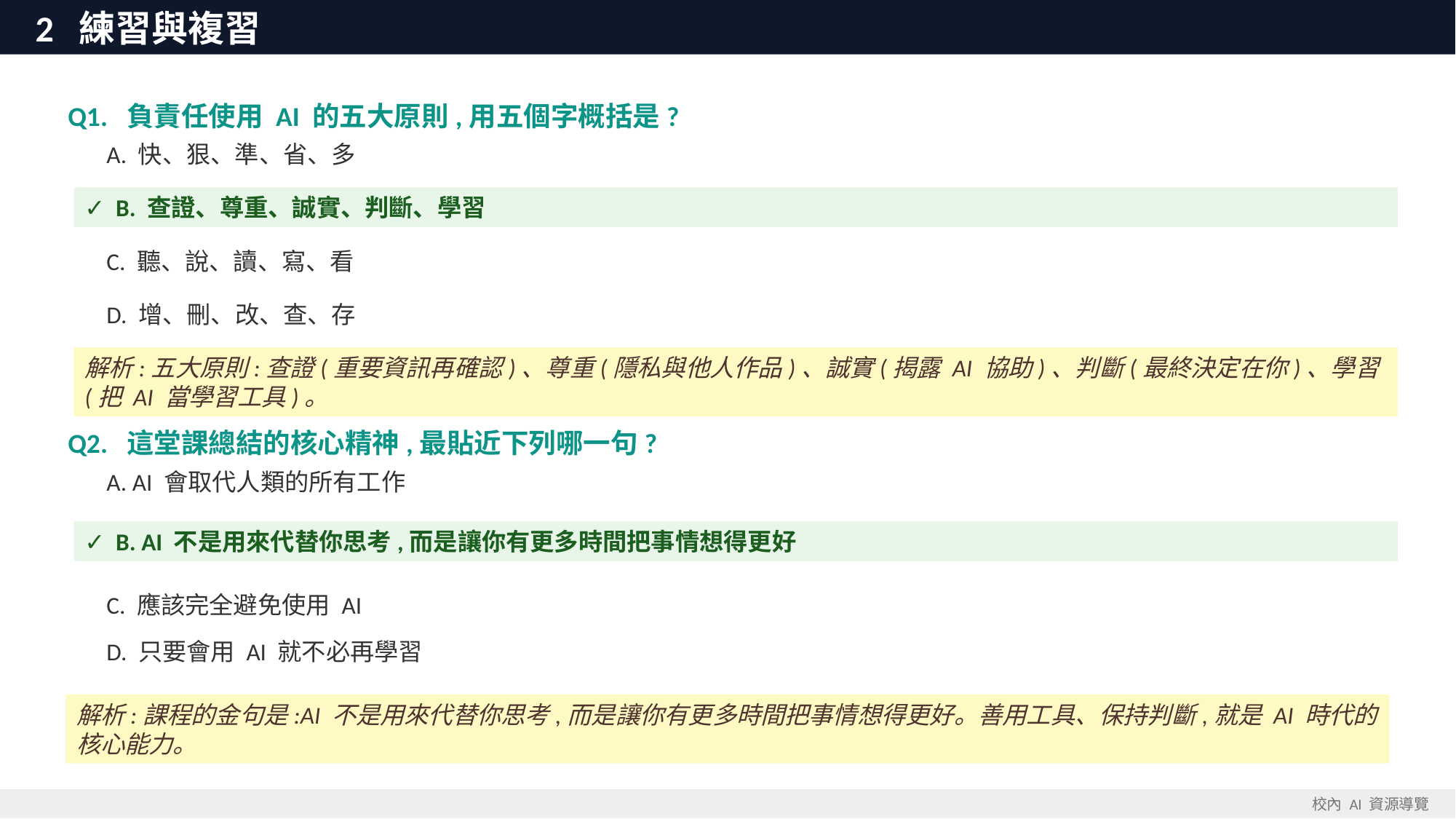

2  練習與複習
Q1.  負責任使用 AI 的五大原則,用五個字概括是?
    A. 快、狠、準、省、多
✓  B. 查證、尊重、誠實、判斷、學習
    C. 聽、說、讀、寫、看
    D. 增、刪、改、查、存
解析:五大原則:查證(重要資訊再確認)、尊重(隱私與他人作品)、誠實(揭露 AI 協助)、判斷(最終決定在你)、學習(把 AI 當學習工具)。
Q2.  這堂課總結的核心精神,最貼近下列哪一句?
    A. AI 會取代人類的所有工作
✓  B. AI 不是用來代替你思考,而是讓你有更多時間把事情想得更好
    C. 應該完全避免使用 AI
    D. 只要會用 AI 就不必再學習
解析:課程的金句是:AI 不是用來代替你思考,而是讓你有更多時間把事情想得更好。善用工具、保持判斷,就是 AI 時代的核心能力。
校內 AI 資源導覽